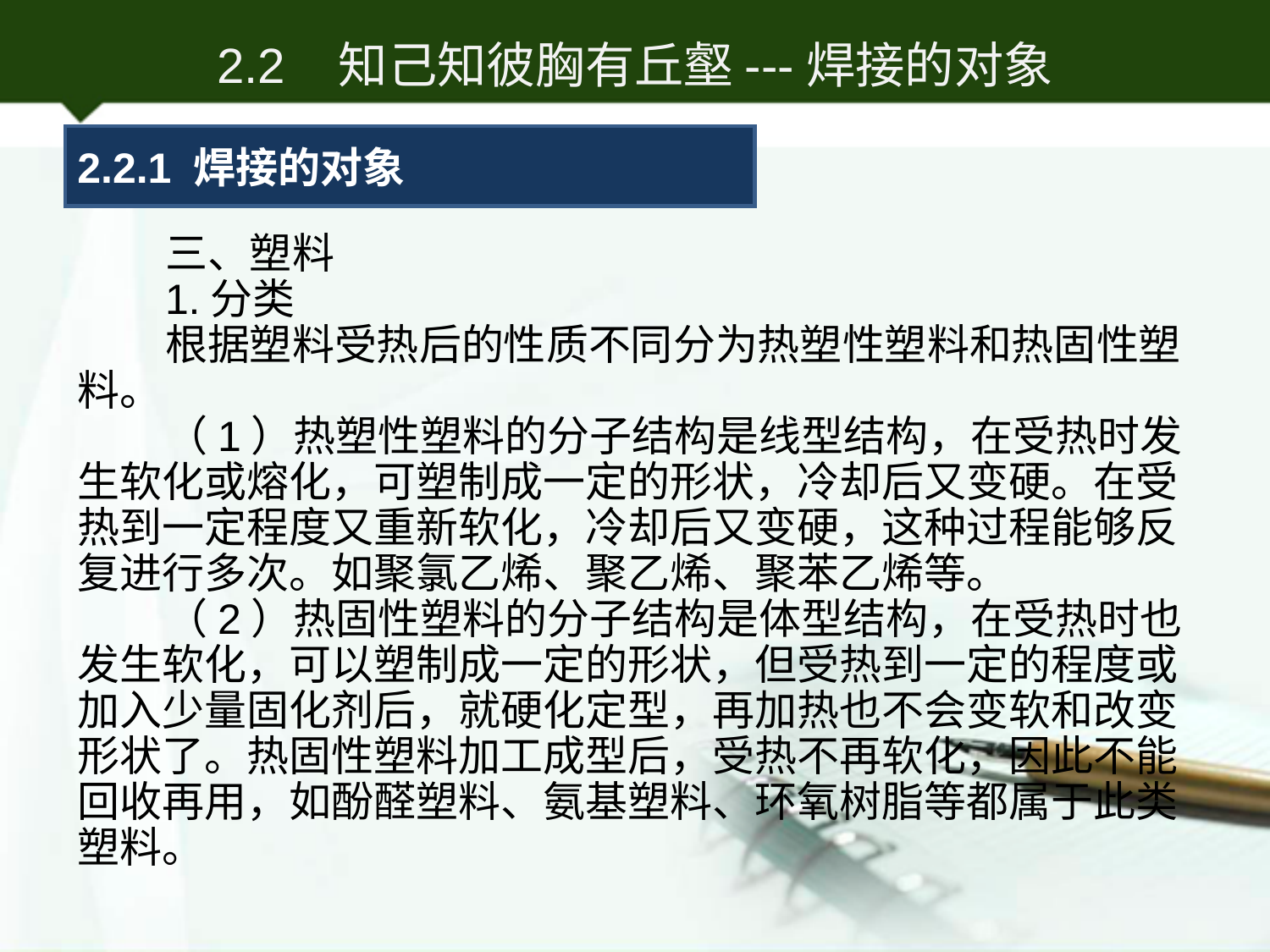

2.2   知己知彼胸有丘壑---焊接的对象
2.2.1 焊接的对象
三、塑料
1.分类
根据塑料受热后的性质不同分为热塑性塑料和热固性塑料。
（1）热塑性塑料的分子结构是线型结构，在受热时发生软化或熔化，可塑制成一定的形状，冷却后又变硬。在受热到一定程度又重新软化，冷却后又变硬，这种过程能够反复进行多次。如聚氯乙烯、聚乙烯、聚苯乙烯等。
（2）热固性塑料的分子结构是体型结构，在受热时也发生软化，可以塑制成一定的形状，但受热到一定的程度或加入少量固化剂后，就硬化定型，再加热也不会变软和改变形状了。热固性塑料加工成型后，受热不再软化，因此不能回收再用，如酚醛塑料、氨基塑料、环氧树脂等都属于此类塑料。